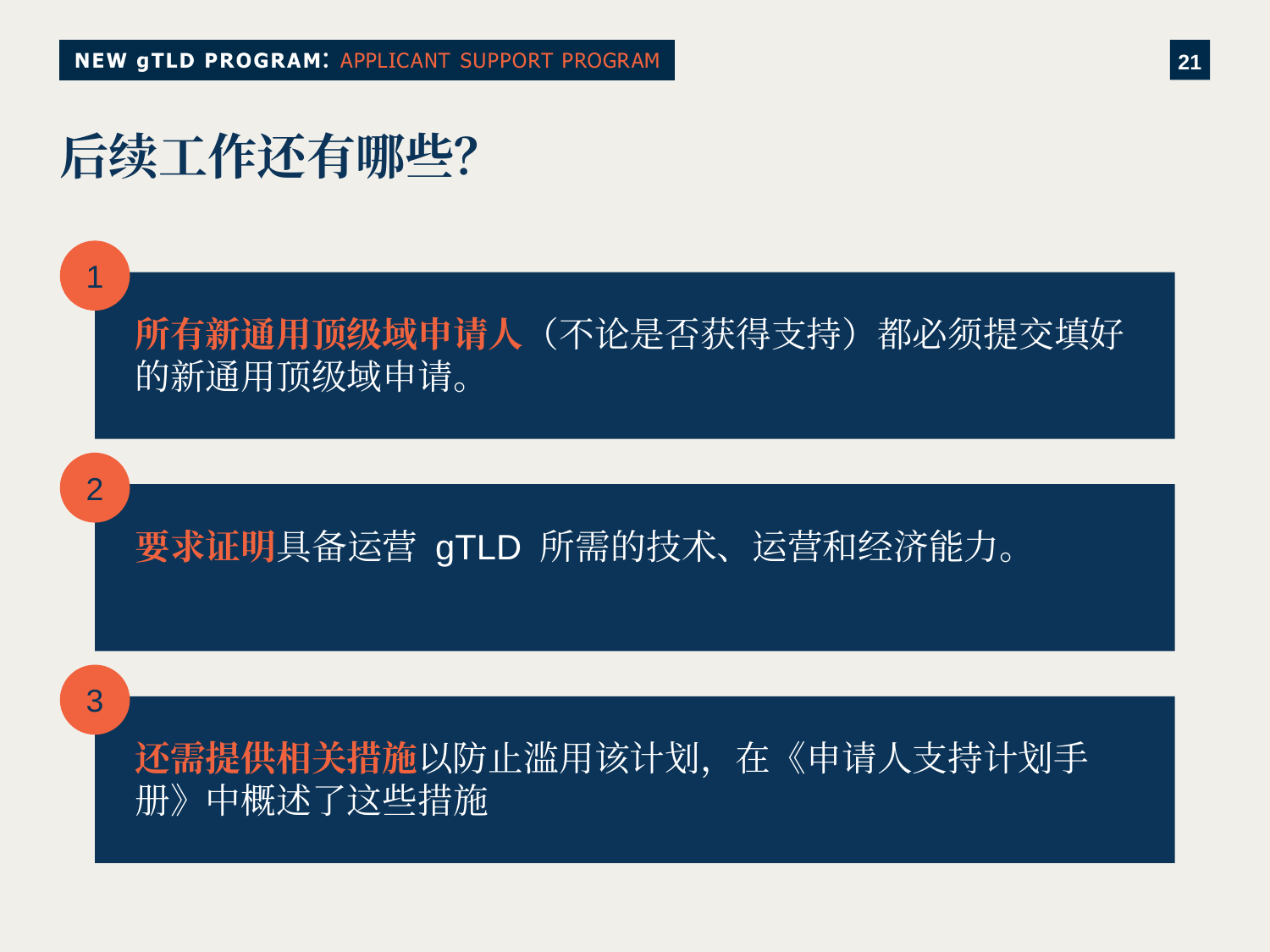

# 后续工作还有哪些？
1
所有新通用顶级域申请人（不论是否获得支持）都必须提交填好的新通用顶级域申请。
2
要求证明具备运营 gTLD 所需的技术、运营和经济能力。
3
还需提供相关措施以防止滥用该计划，在《申请人支持计划手册》中概述了这些措施。